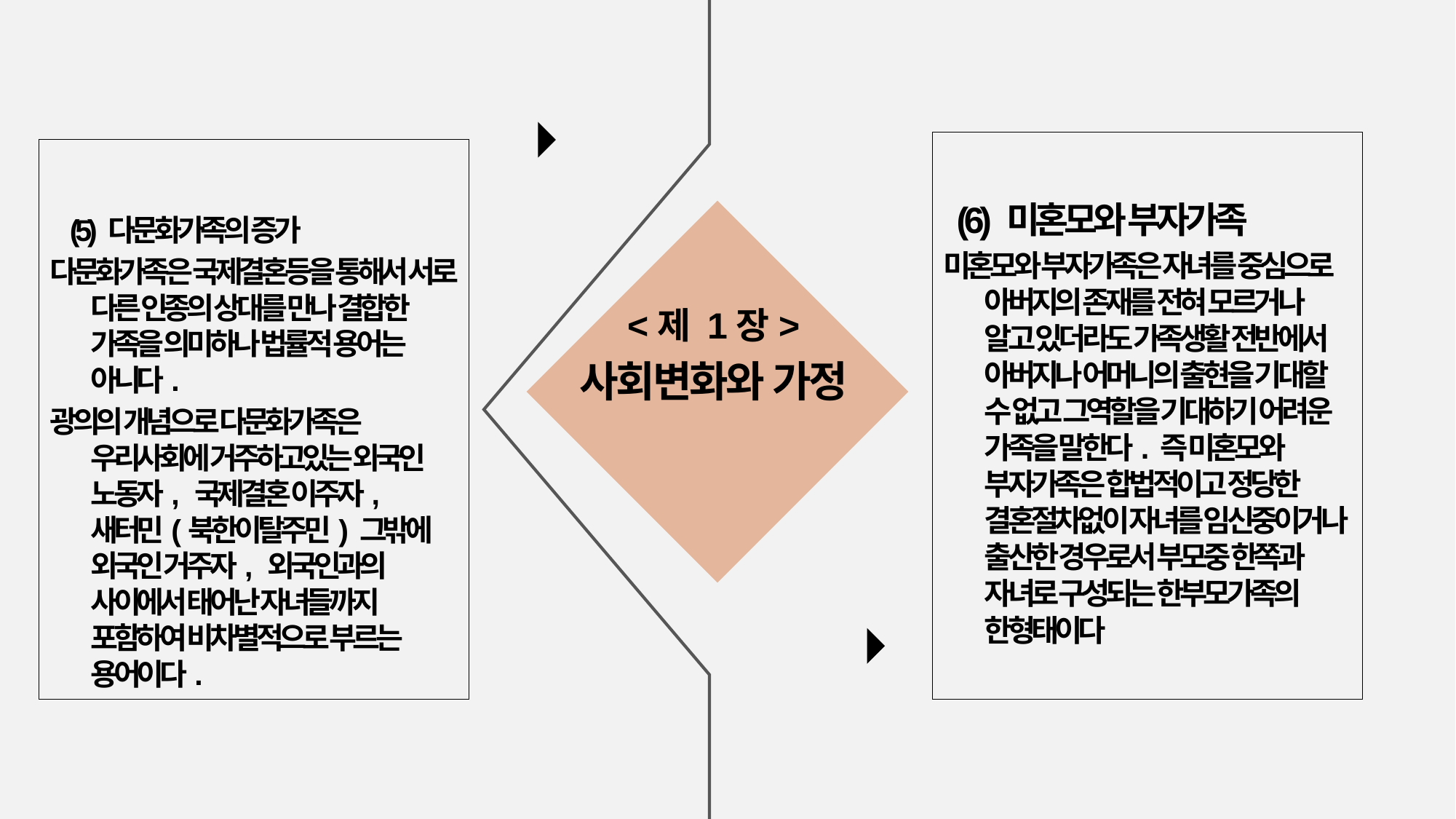

(6) 미혼모와 부자가족
미혼모와 부자가족은 자녀를 중심으로 아버지의 존재를 전혀 모르거나  알고 있더라도 가족생활 전반에서 아버지나 어머니의 출현을 기대할 수 없고 그역할을 기대하기 어려운 가족을 말한다. 즉 미혼모와 부자가족은 합법적이고 정당한 결혼절차없이 자녀를 임신중이거나 출산한 경우로서 부모중 한쪽과 자녀로 구성되는 한부모가족의 한형태이다

    (5) 다문화가족의 증가
다문화가족은 국제결혼등을 통해서 서로 다른 인종의 상대를 만나 결합한 가족을 의미하나 법률적 용어는 아니다.
광의의 개념으로 다문화가족은 우리사회에 거주하고있는 외국인 노동자,  국제결혼 이주자,  새터민(북한이탈주민) 그밖에 외국인 거주자,  외국인과의 사이에서 태어난 자녀들까지 포함하여 비차별적으로 부르는 용어이다.

<제 1장>
사회변화와 가정

START